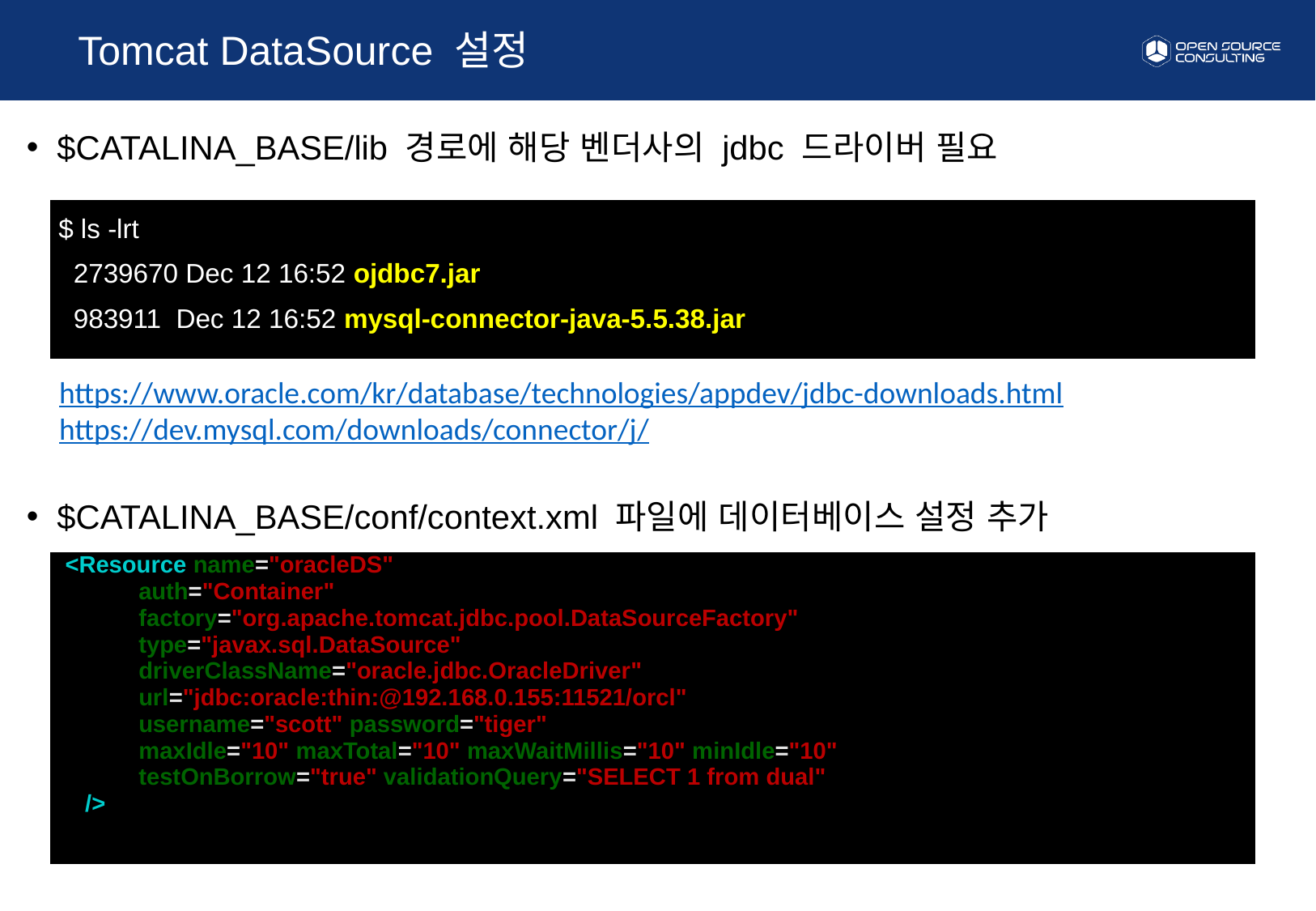

Tomcat DataSource 설정
$CATALINA_BASE/lib 경로에 해당 벤더사의 jdbc 드라이버 필요

| $ ls -lrt 2739670 Dec 12 16:52 ojdbc7.jar 983911 Dec 12 16:52 mysql-connector-java-5.5.38.jar |
| --- |
https://www.oracle.com/kr/database/technologies/appdev/jdbc-downloads.html
https://dev.mysql.com/downloads/connector/j/

$CATALINA_BASE/conf/context.xml 파일에 데이터베이스 설정 추가
| <Resource name="oracleDS" auth="Container" factory="org.apache.tomcat.jdbc.pool.DataSourceFactory" type="javax.sql.DataSource" driverClassName="oracle.jdbc.OracleDriver" url="jdbc:oracle:thin:@192.168.0.155:11521/orcl" username="scott" password="tiger" maxIdle="10" maxTotal="10" maxWaitMillis="10" minIdle="10" testOnBorrow="true" validationQuery="SELECT 1 from dual" /> |
| --- |